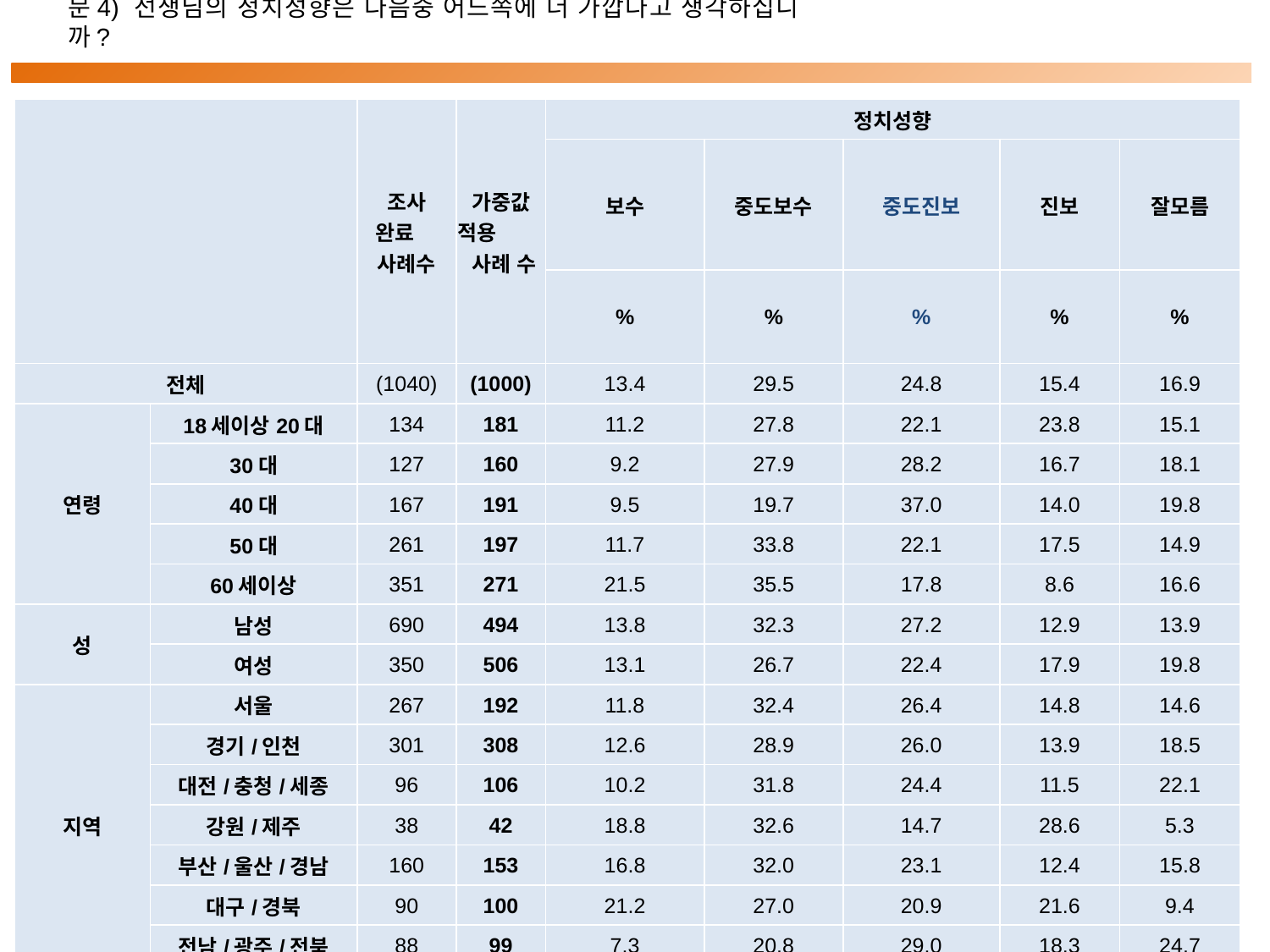

문4) 선생님의 정치성향은 다음중 어느쪽에 더 가깝다고 생각하십니까?

|  |  | 조사 완료 사례수 | 가중값 적용 사례 수 | 정치성향 |  |  |  |  |
| --- | --- | --- | --- | --- | --- | --- | --- | --- |
|  |  |  |  | 보수 | 중도보수 | 중도진보 | 진보 | 잘모름 |
|  |  |  |  | % | % | % | % | % |
| 전체 |  | (1040) | (1000) | 13.4 | 29.5 | 24.8 | 15.4 | 16.9 |
| 연령 | 18세이상20대 | 134 | 181 | 11.2 | 27.8 | 22.1 | 23.8 | 15.1 |
|  | 30대 | 127 | 160 | 9.2 | 27.9 | 28.2 | 16.7 | 18.1 |
|  | 40대 | 167 | 191 | 9.5 | 19.7 | 37.0 | 14.0 | 19.8 |
|  | 50대 | 261 | 197 | 11.7 | 33.8 | 22.1 | 17.5 | 14.9 |
|  | 60세이상 | 351 | 271 | 21.5 | 35.5 | 17.8 | 8.6 | 16.6 |
| 성 | 남성 | 690 | 494 | 13.8 | 32.3 | 27.2 | 12.9 | 13.9 |
|  | 여성 | 350 | 506 | 13.1 | 26.7 | 22.4 | 17.9 | 19.8 |
| 지역 | 서울 | 267 | 192 | 11.8 | 32.4 | 26.4 | 14.8 | 14.6 |
|  | 경기/인천 | 301 | 308 | 12.6 | 28.9 | 26.0 | 13.9 | 18.5 |
|  | 대전/충청/세종 | 96 | 106 | 10.2 | 31.8 | 24.4 | 11.5 | 22.1 |
|  | 강원/제주 | 38 | 42 | 18.8 | 32.6 | 14.7 | 28.6 | 5.3 |
|  | 부산/울산/경남 | 160 | 153 | 16.8 | 32.0 | 23.1 | 12.4 | 15.8 |
|  | 대구/경북 | 90 | 100 | 21.2 | 27.0 | 20.9 | 21.6 | 9.4 |
|  | 전남/광주/전북 | 88 | 99 | 7.3 | 20.8 | 29.0 | 18.3 | 24.7 |